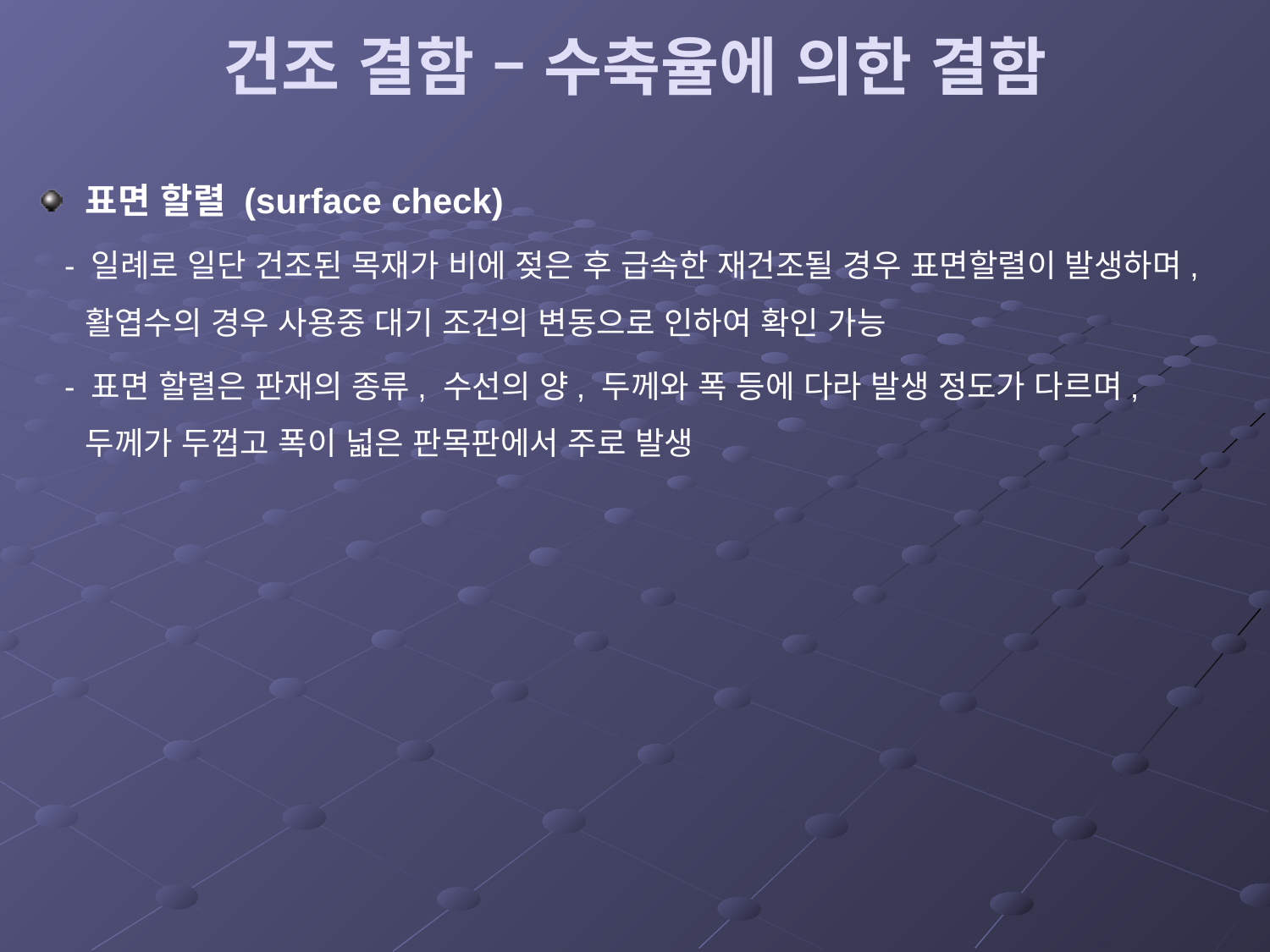

# 건조 결함 – 수축율에 의한 결함
표면 할렬 (surface check)
   - 일례로 일단 건조된 목재가 비에 젖은 후 급속한 재건조될 경우 표면할렬이 발생하며, 활엽수의 경우 사용중 대기 조건의 변동으로 인하여 확인 가능
   - 표면 할렬은 판재의 종류, 수선의 양, 두께와 폭 등에 다라 발생 정도가 다르며, 두께가 두껍고 폭이 넓은 판목판에서 주로 발생